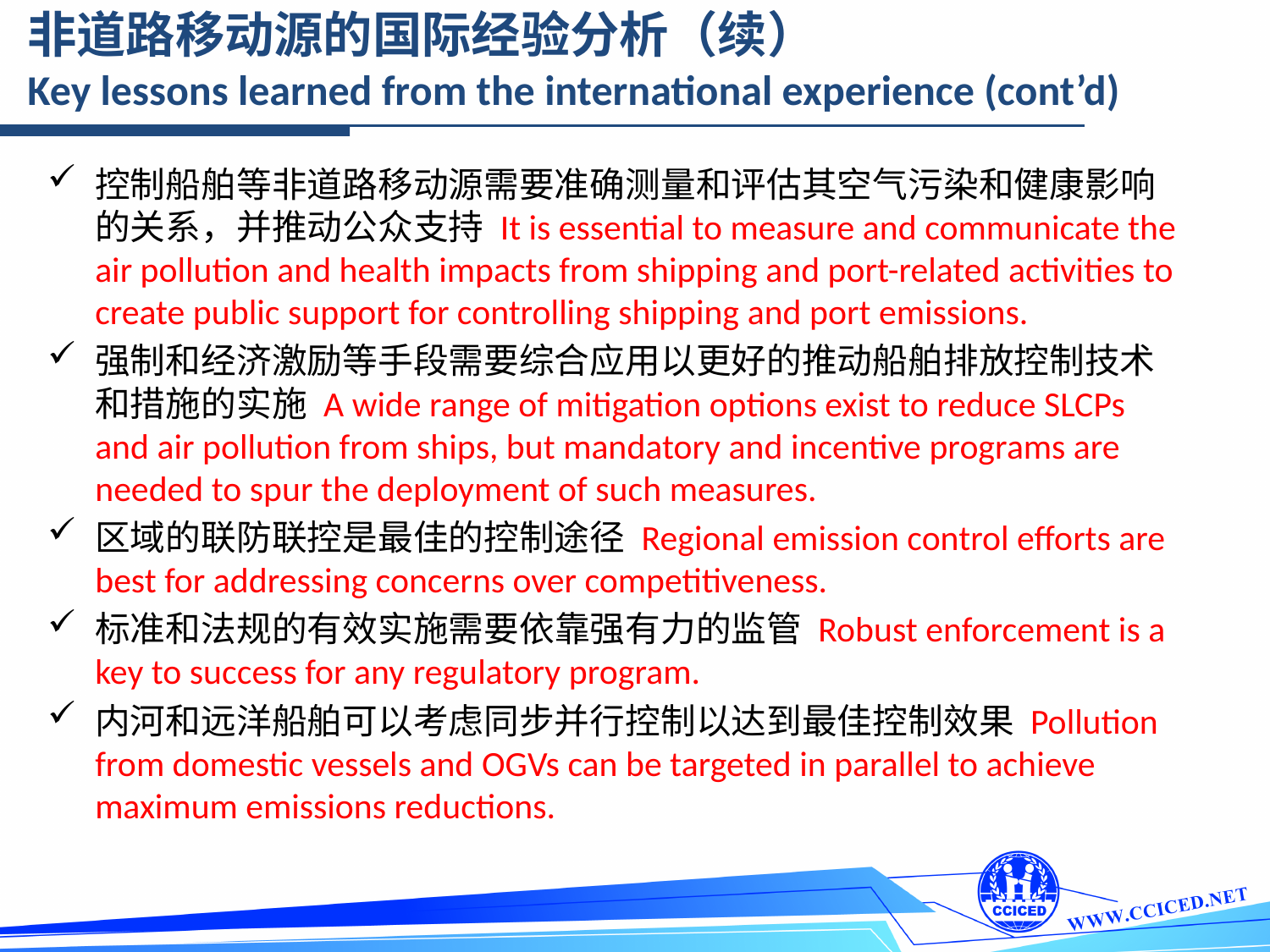

非道路移动源的国际经验分析（续）
Key lessons learned from the international experience (cont’d)
控制船舶等非道路移动源需要准确测量和评估其空气污染和健康影响的关系，并推动公众支持 It is essential to measure and communicate the air pollution and health impacts from shipping and port-related activities to create public support for controlling shipping and port emissions.
强制和经济激励等手段需要综合应用以更好的推动船舶排放控制技术和措施的实施 A wide range of mitigation options exist to reduce SLCPs and air pollution from ships, but mandatory and incentive programs are needed to spur the deployment of such measures.
区域的联防联控是最佳的控制途径 Regional emission control efforts are best for addressing concerns over competitiveness.
标准和法规的有效实施需要依靠强有力的监管 Robust enforcement is a key to success for any regulatory program.
内河和远洋船舶可以考虑同步并行控制以达到最佳控制效果 Pollution from domestic vessels and OGVs can be targeted in parallel to achieve maximum emissions reductions.